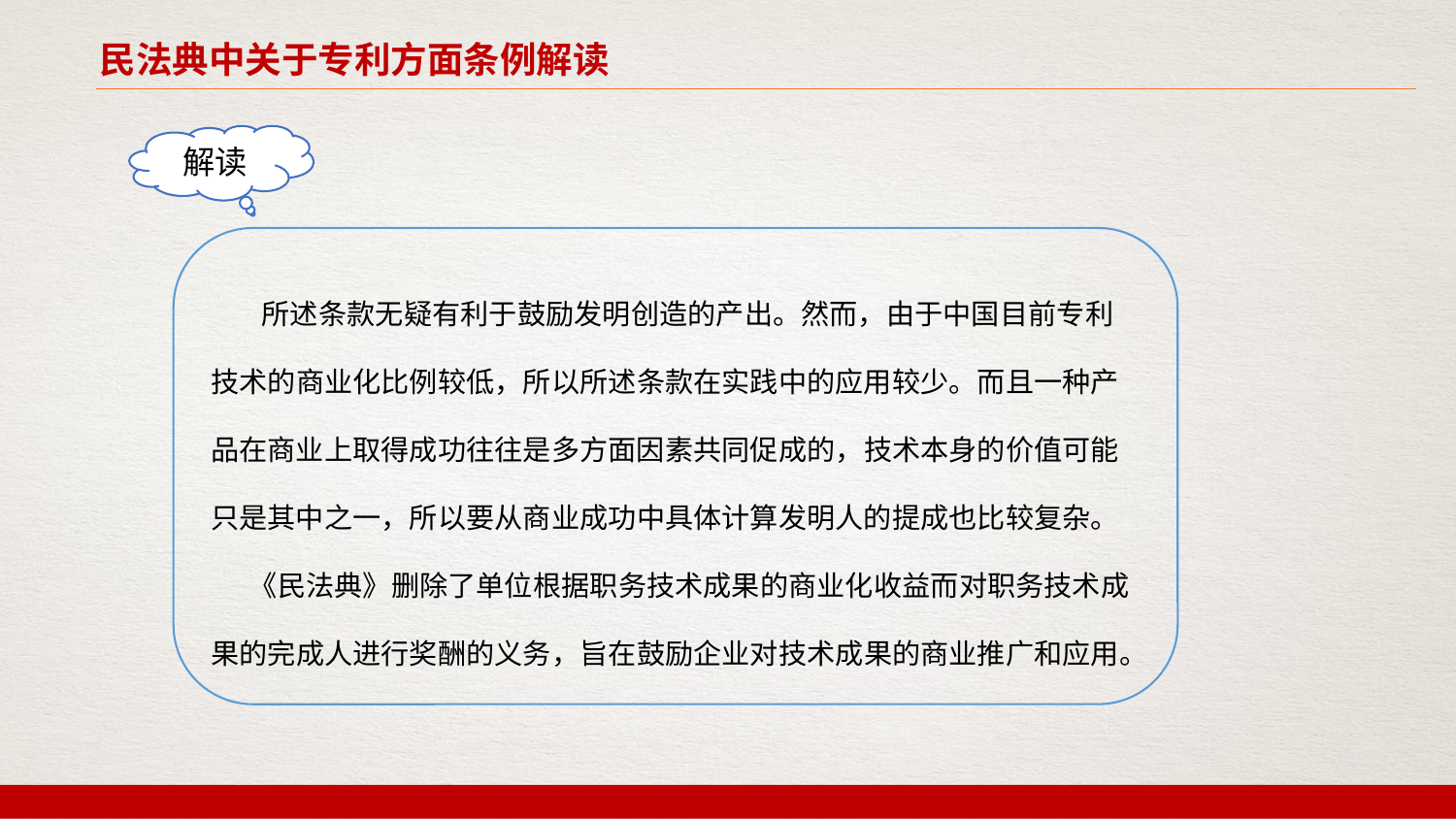

民法典中关于专利方面条例解读
解读
       所述条款无疑有利于鼓励发明创造的产出。然而，由于中国目前专利技术的商业化比例较低，所以所述条款在实践中的应用较少。而且一种产品在商业上取得成功往往是多方面因素共同促成的，技术本身的价值可能只是其中之一，所以要从商业成功中具体计算发明人的提成也比较复杂。
     《民法典》删除了单位根据职务技术成果的商业化收益而对职务技术成果的完成人进行奖酬的义务，旨在鼓励企业对技术成果的商业推广和应用。